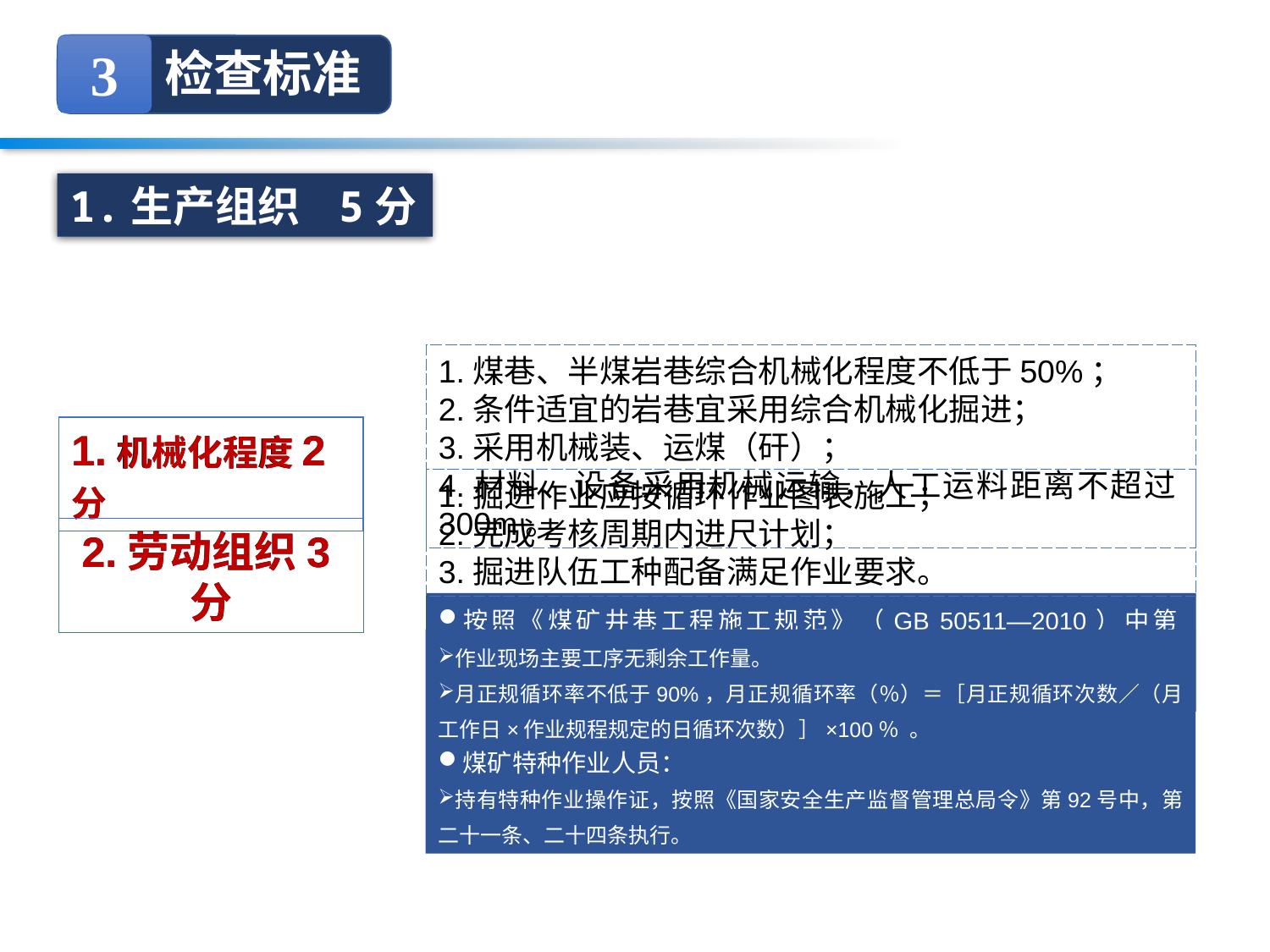

3

检查标准

1.生产组织   5分
1.煤巷、半煤岩巷综合机械化程度不低于50%；
2.条件适宜的岩巷宜采用综合机械化掘进；
3.采用机械装、运煤（矸）；
4.材料、设备采用机械运输，人工运料距离不超过300m。
1.机械化程度2分
1.机械化程度2分
1.掘进作业应按循环作业图表施工；
2.完成考核周期内进尺计划；
3.掘进队伍工种配备满足作业要求。
2.劳动组织3分
2.劳动组织3分
按照《煤矿井巷工程施工规范》（GB 50511—2010）中第8.1.1、8.2.2、8.2.3执行：
条件适宜的巷道采用耙斗装岩机装岩、电机车运输、带式输送机、掘进机等。
作业现场主要工序无剩余工作量。
月正规循环率不低于90%，月正规循环率（％）＝［月正规循环次数／（月工作日×作业规程规定的日循环次数）］×100％ 。
煤矿特种作业人员：
持有特种作业操作证，按照《国家安全生产监督管理总局令》第92号中，第二十一条、二十四条执行。